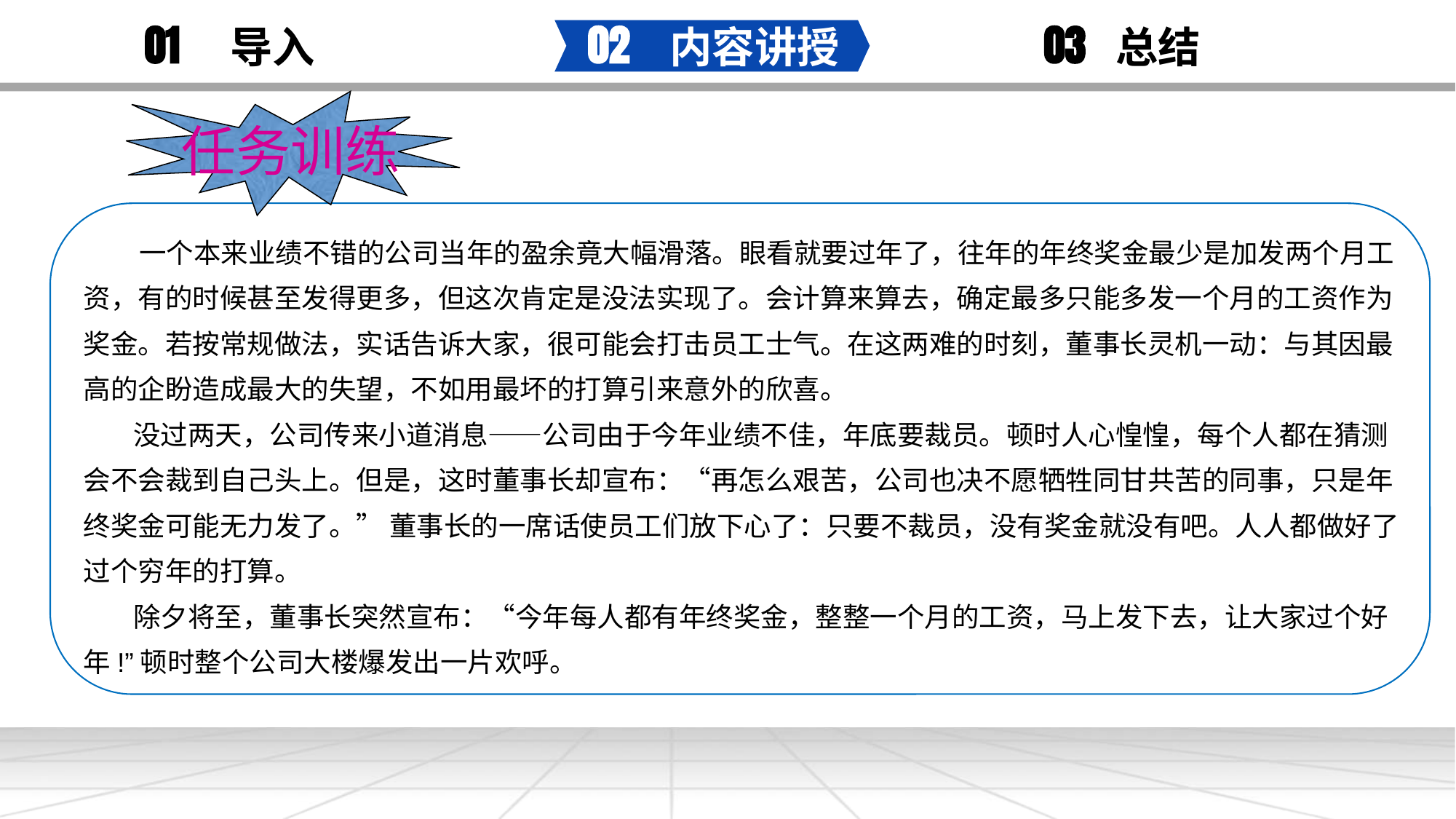

02   内容讲授
03  总结
01    导入

任务训练
添加
标题

        一个本来业绩不错的公司当年的盈余竟大幅滑落。眼看就要过年了，往年的年终奖金最少是加发两个月工资，有的时候甚至发得更多，但这次肯定是没法实现了。会计算来算去，确定最多只能多发一个月的工资作为奖金。若按常规做法，实话告诉大家，很可能会打击员工士气。在这两难的时刻，董事长灵机一动：与其因最高的企盼造成最大的失望，不如用最坏的打算引来意外的欣喜。
       没过两天，公司传来小道消息——公司由于今年业绩不佳，年底要裁员。顿时人心惶惶，每个人都在猜测会不会裁到自己头上。但是，这时董事长却宣布：“再怎么艰苦，公司也决不愿牺牲同甘共苦的同事，只是年终奖金可能无力发了。” 董事长的一席话使员工们放下心了：只要不裁员，没有奖金就没有吧。人人都做好了过个穷年的打算。
       除夕将至，董事长突然宣布：“今年每人都有年终奖金，整整一个月的工资，马上发下去，让大家过个好年!”顿时整个公司大楼爆发出一片欢呼。